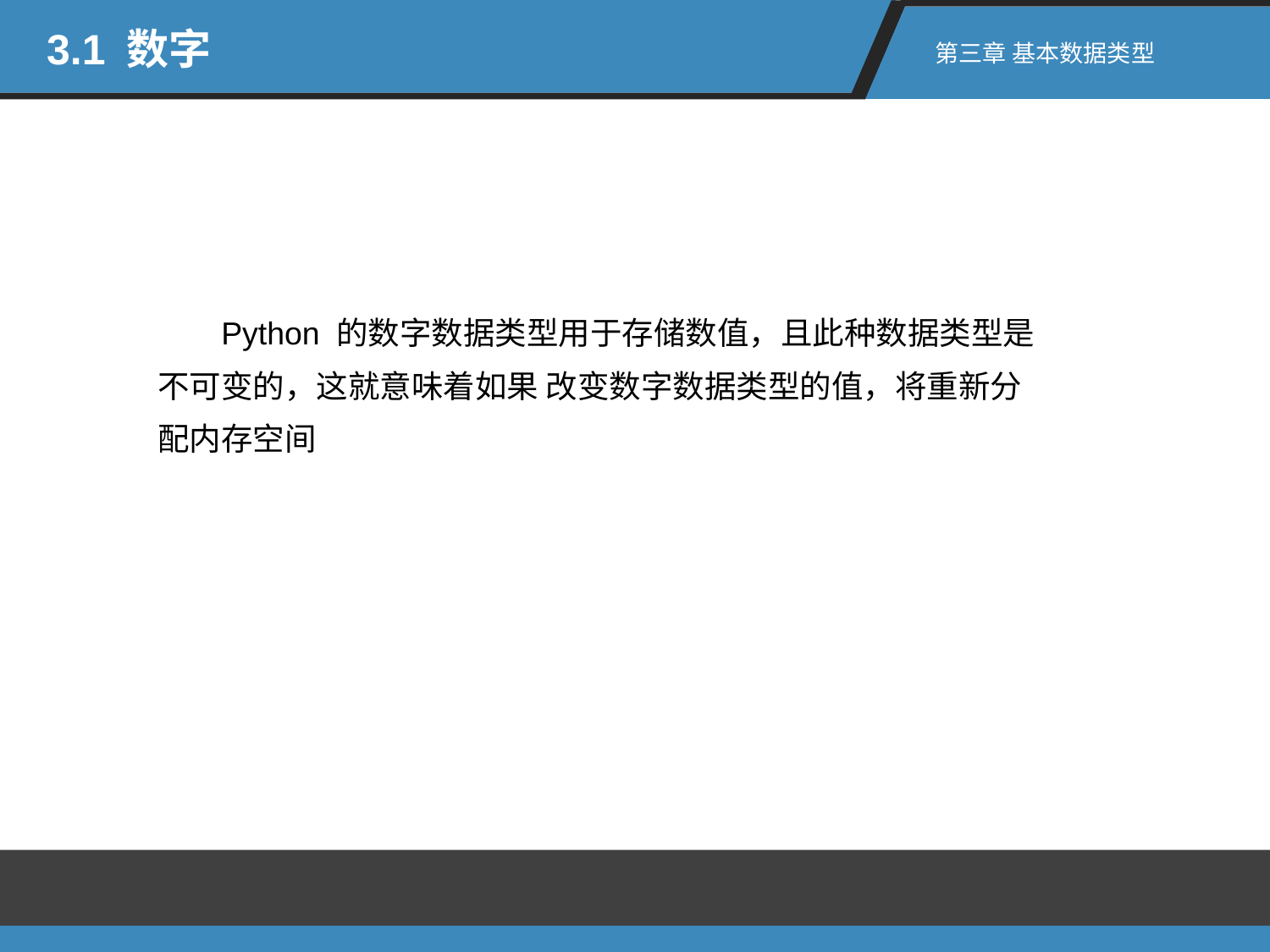

3.1 数字
第三章 基本数据类型
Python 的数字数据类型用于存储数值，且此种数据类型是不可变的，这就意味着如果 改变数字数据类型的值，将重新分配内存空间